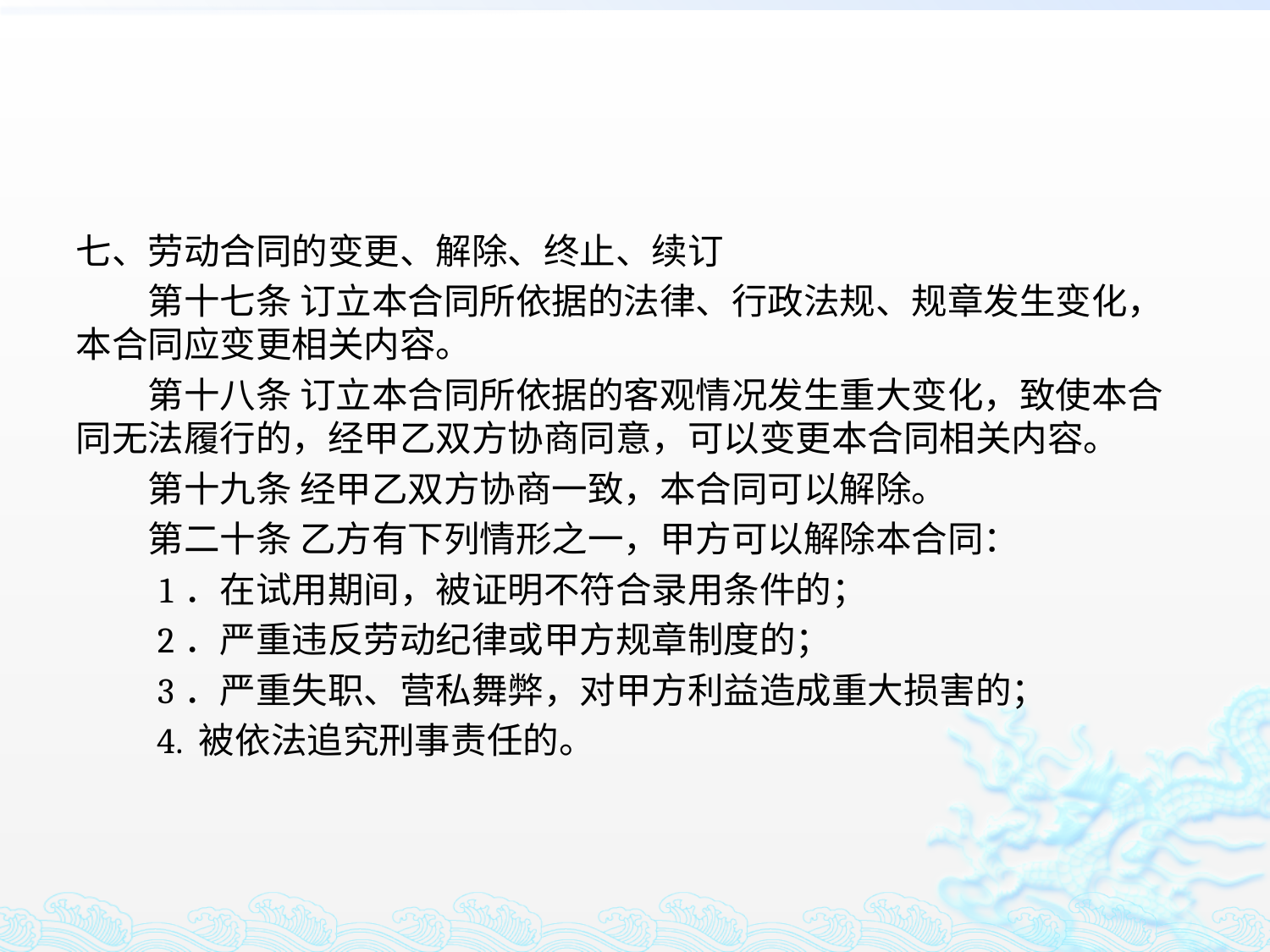

#
七、劳动合同的变更、解除、终止、续订
　　第十七条 订立本合同所依据的法律、行政法规、规章发生变化，本合同应变更相关内容。
　　第十八条 订立本合同所依据的客观情况发生重大变化，致使本合同无法履行的，经甲乙双方协商同意，可以变更本合同相关内容。
　　第十九条 经甲乙双方协商一致，本合同可以解除。
　　第二十条 乙方有下列情形之一，甲方可以解除本合同：
　　1．在试用期间，被证明不符合录用条件的；
　　2．严重违反劳动纪律或甲方规章制度的；
　　3．严重失职、营私舞弊，对甲方利益造成重大损害的；
　　4. 被依法追究刑事责任的。